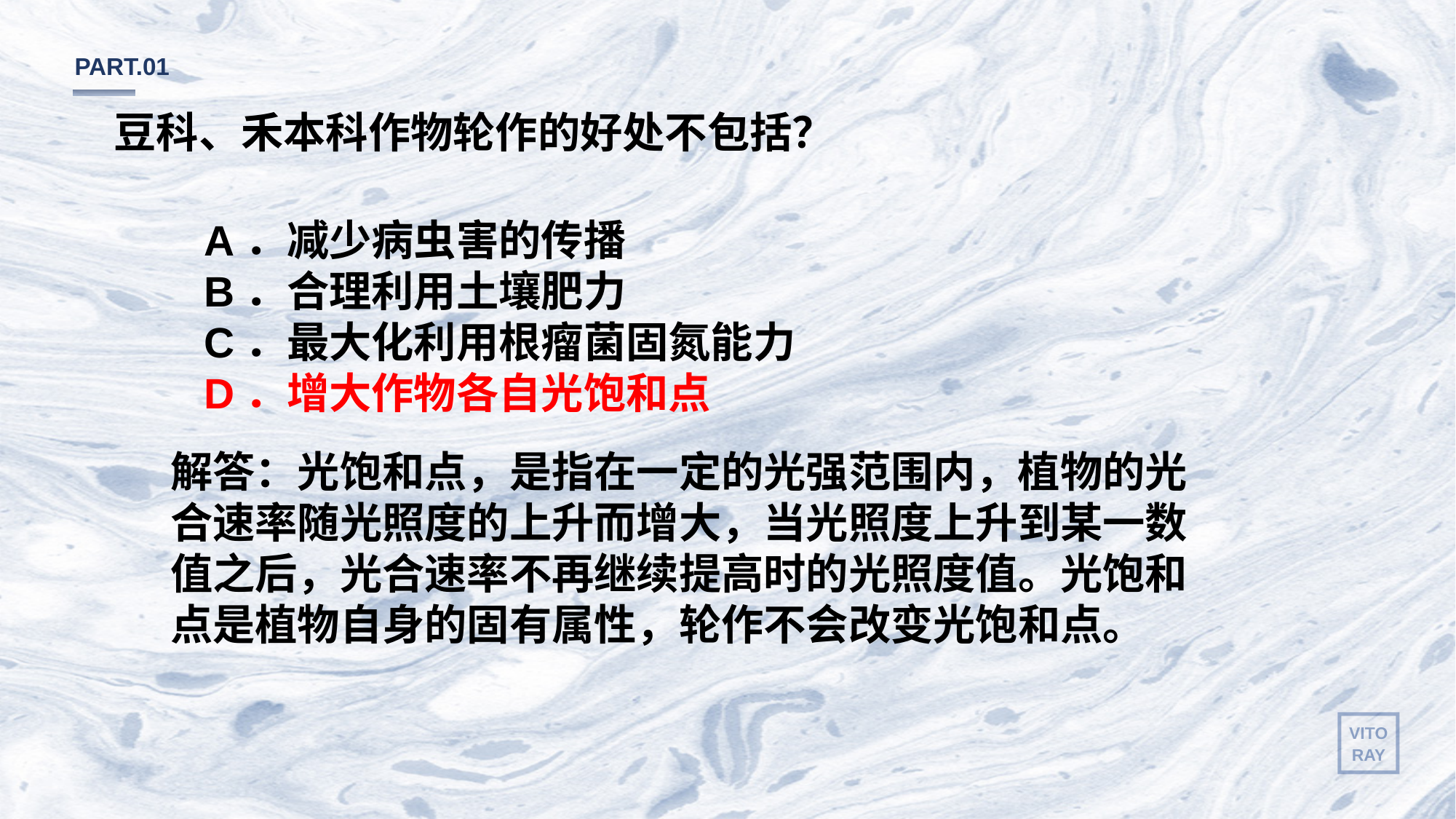

PART.01

豆科、禾本科作物轮作的好处不包括？
A．减少病虫害的传播
B．合理利用土壤肥力
C．最大化利用根瘤菌固氮能力
D．增大作物各自光饱和点
解答：光饱和点，是指在一定的光强范围内，植物的光合速率随光照度的上升而增大，当光照度上升到某一数值之后，光合速率不再继续提高时的光照度值。光饱和点是植物自身的固有属性，轮作不会改变光饱和点。

VITO
RAY